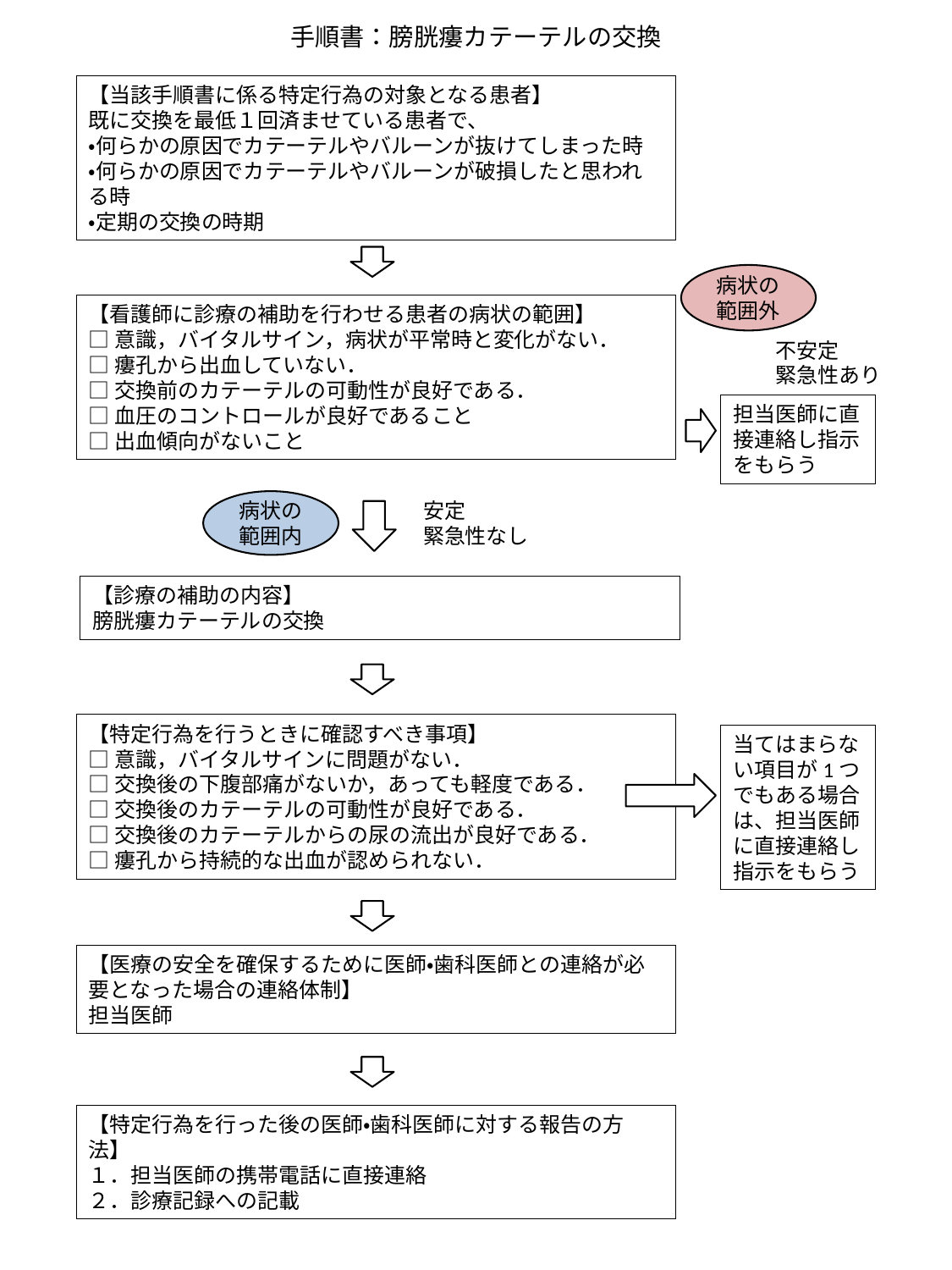

手順書：膀胱瘻カテーテルの交換
【当該手順書に係る特定行為の対象となる患者】
既に交換を最低１回済ませている患者で、
・何らかの原因でカテーテルやバルーンが抜けてしまった時
・何らかの原因でカテーテルやバルーンが破損したと思われる時
・定期の交換の時期

病状の
範囲外
【看護師に診療の補助を行わせる患者の病状の範囲】
□意識，バイタルサイン，病状が平常時と変化がない．
□瘻孔から出血していない．
□交換前のカテーテルの可動性が良好である．
□血圧のコントロールが良好であること
□出血傾向がないこと
不安定
緊急性あり
担当医師に直接連絡し指示をもらう

安定
緊急性なし
病状の
範囲内

【診療の補助の内容】
膀胱瘻カテーテルの交換

【特定行為を行うときに確認すべき事項】
□意識，バイタルサインに問題がない．
□交換後の下腹部痛がないか，あっても軽度である．
□交換後のカテーテルの可動性が良好である．
□交換後のカテーテルからの尿の流出が良好である．
□瘻孔から持続的な出血が認められない．
当てはまらない項目が1つでもある場合は、担当医師に直接連絡し指示をもらう

【医療の安全を確保するために医師・歯科医師との連絡が必要となった場合の連絡体制】
担当医師

【特定行為を行った後の医師・歯科医師に対する報告の方法】
１．担当医師の携帯電話に直接連絡
２．診療記録への記載